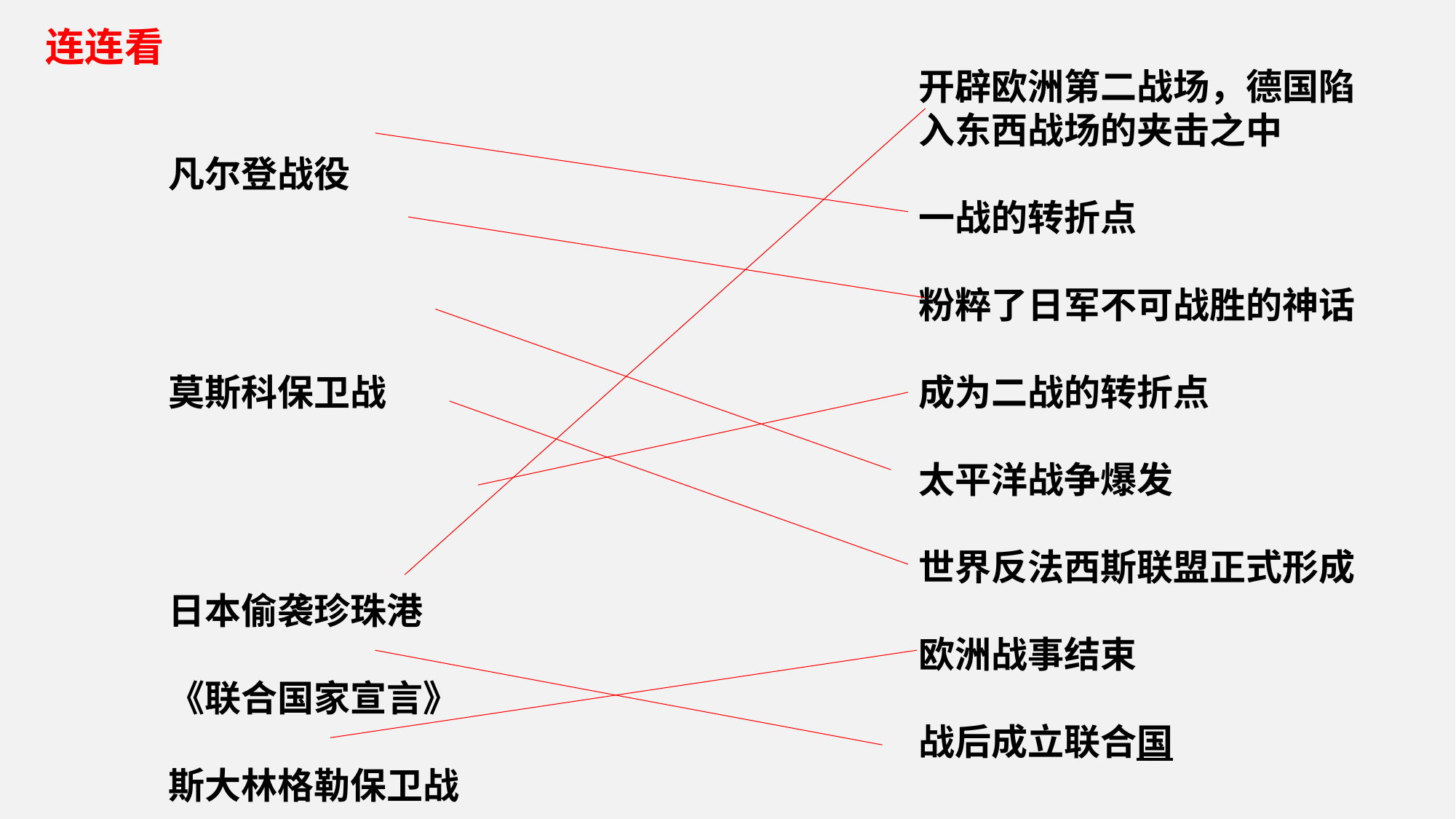

连连看

凡尔登战役

莫斯科保卫战

日本偷袭珍珠港

《联合国家宣言》

斯大林格勒保卫战

诺曼底登陆

雅尔塔会议

攻克柏林

开辟欧洲第二战场，德国陷入东西战场的夹击之中

一战的转折点

粉粹了日军不可战胜的神话

成为二战的转折点

太平洋战争爆发

世界反法西斯联盟正式形成

欧洲战事结束

战后成立联合国